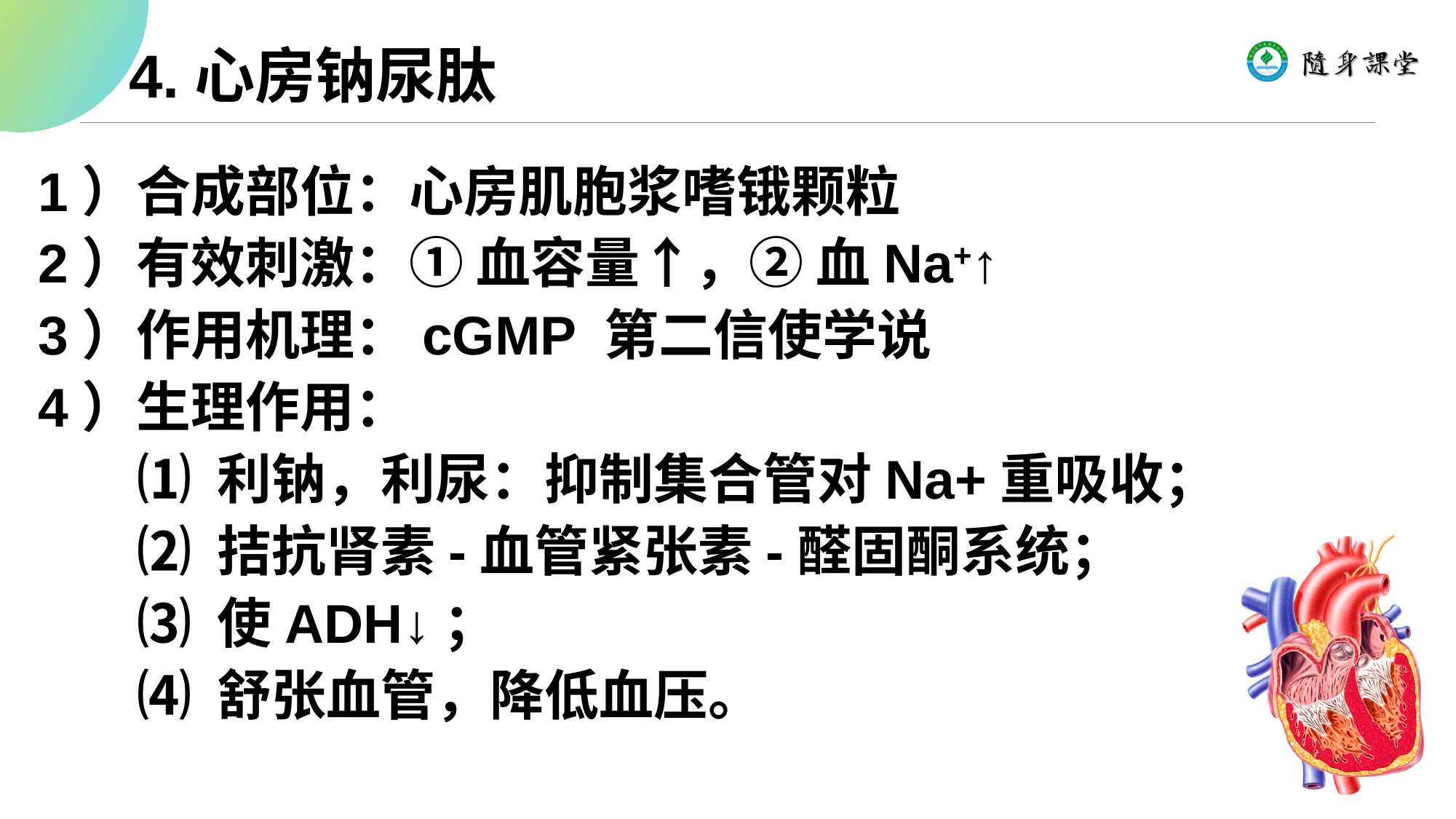

# 4.心房钠尿肽
1）合成部位：心房肌胞浆嗜锇颗粒
2）有效刺激：① 血容量↑，② 血Na+↑
3）作用机理：cGMP 第二信使学说
4）生理作用：
        ⑴ 利钠，利尿：抑制集合管对Na+重吸收；
        ⑵ 拮抗肾素-血管紧张素-醛固酮系统；
        ⑶ 使ADH↓；
        ⑷ 舒张血管，降低血压。